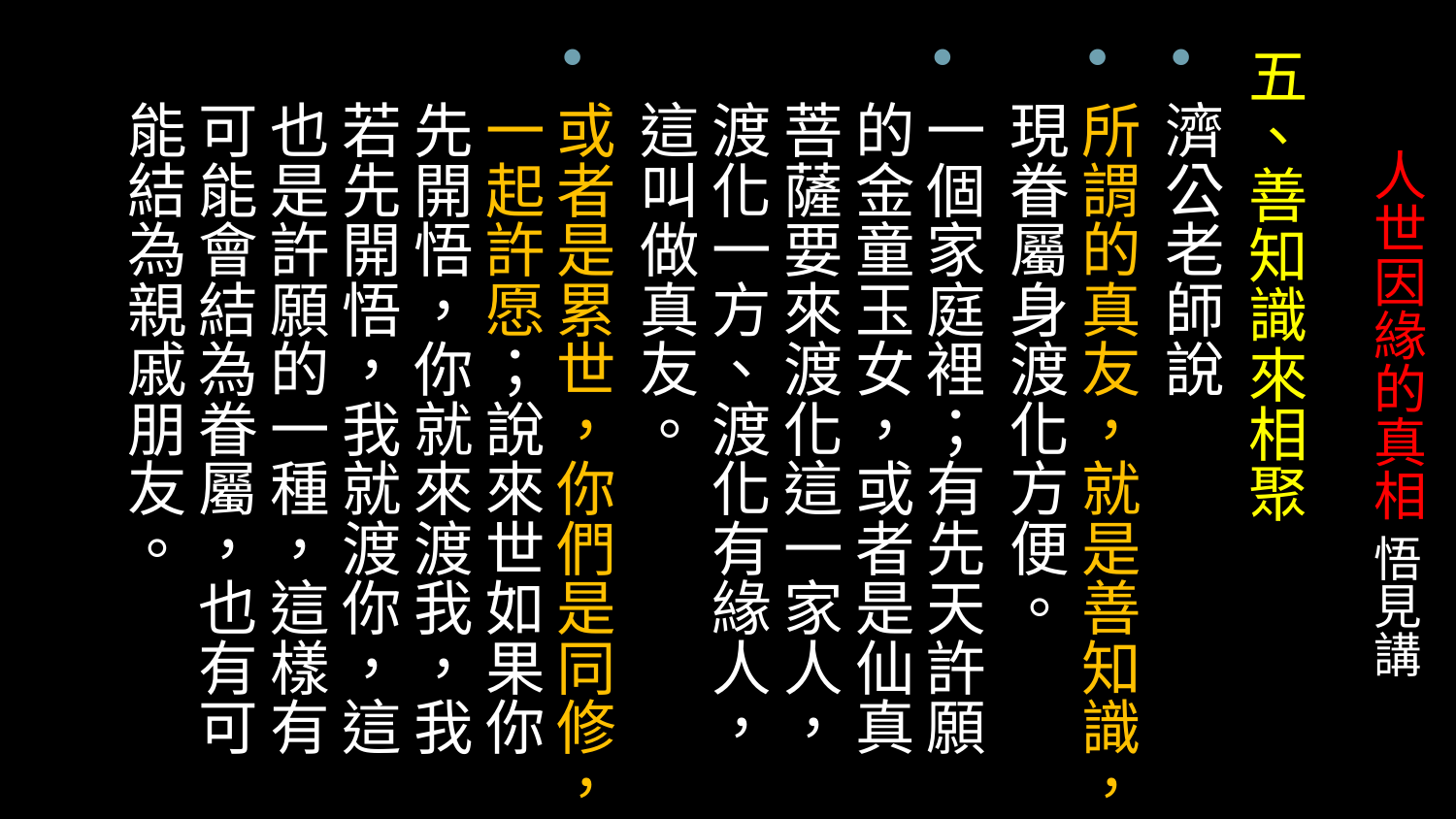

五、善知識來相聚
濟公老師說
所謂的真友，就是善知識，現眷屬身渡化方便。
一個家庭裡；有先天許願的金童玉女，或者是仙真菩薩要來渡化這一家人，渡化一方、渡化有緣人，這叫做真友。
或者是累世，你們是同修，一起許愿；說來世如果你先開悟，你就來渡我，我若先開悟，我就渡你，這也是許願的一種，這樣有可能會結為眷屬，也有可能結為親戚朋友。

# 人世因緣的真相 悟見講